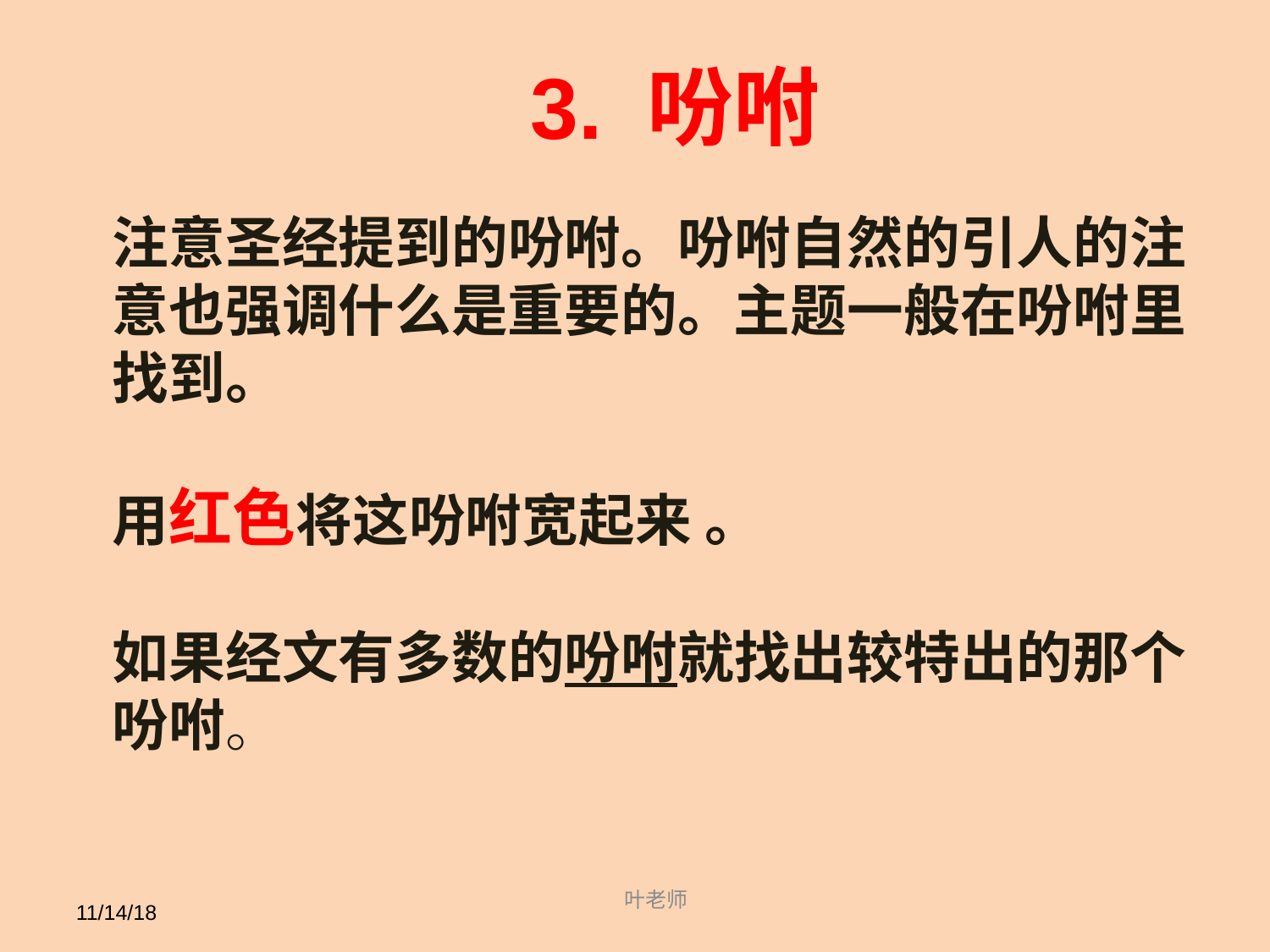

3. 吩咐
注意圣经提到的吩咐。吩咐自然的引人的注意也强调什么是重要的。主题一般在吩咐里找到。
用红色将这吩咐宽起来 。
如果经文有多数的吩咐就找出较特出的那个吩咐。
11/14/18

叶老师